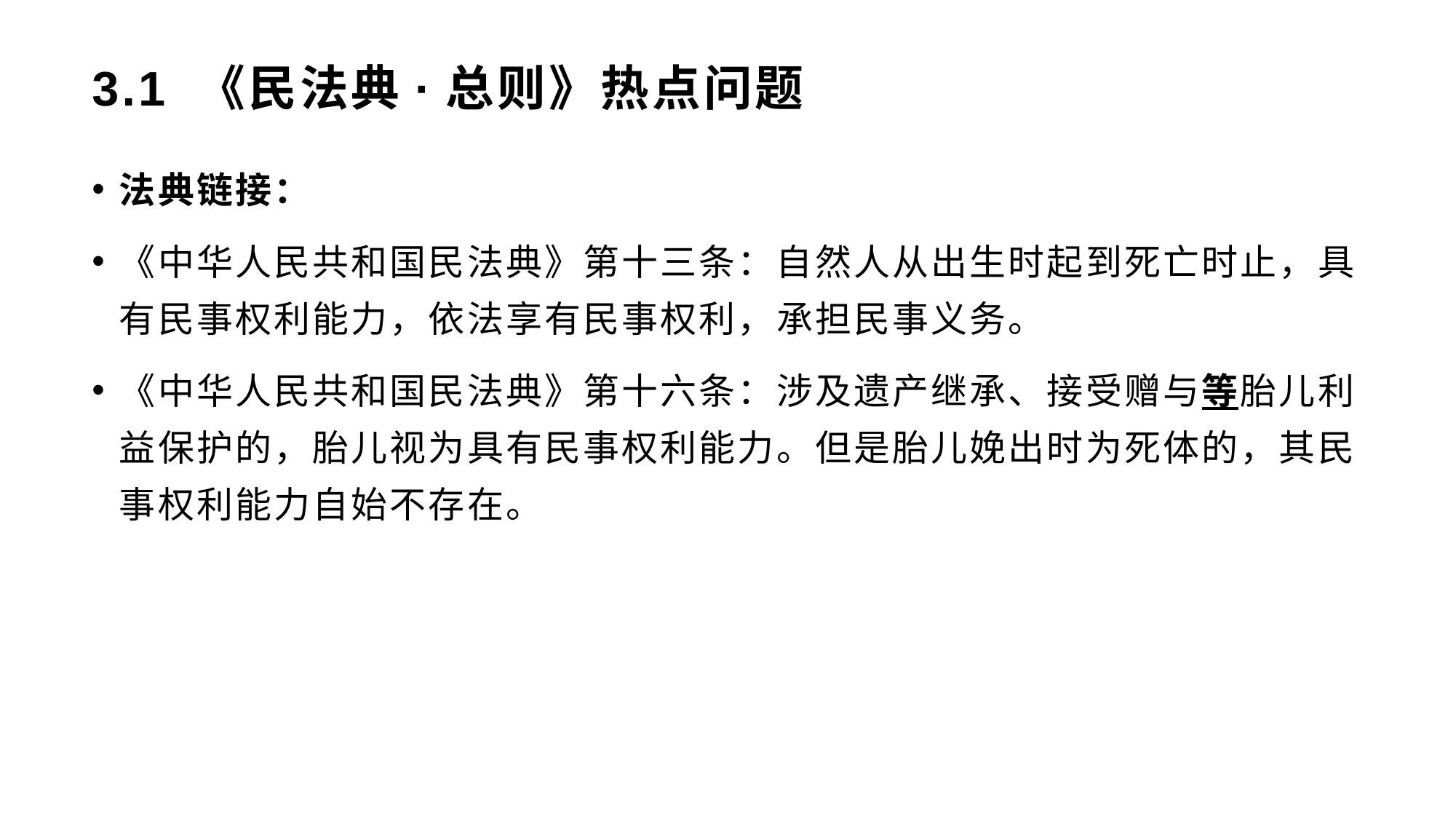

# 3.1 《民法典·总则》热点问题
法典链接：
《中华人民共和国民法典》第十三条：自然人从出生时起到死亡时止，具有民事权利能力，依法享有民事权利，承担民事义务。
《中华人民共和国民法典》第十六条：涉及遗产继承、接受赠与等胎儿利益保护的，胎儿视为具有民事权利能力。但是胎儿娩出时为死体的，其民事权利能力自始不存在。